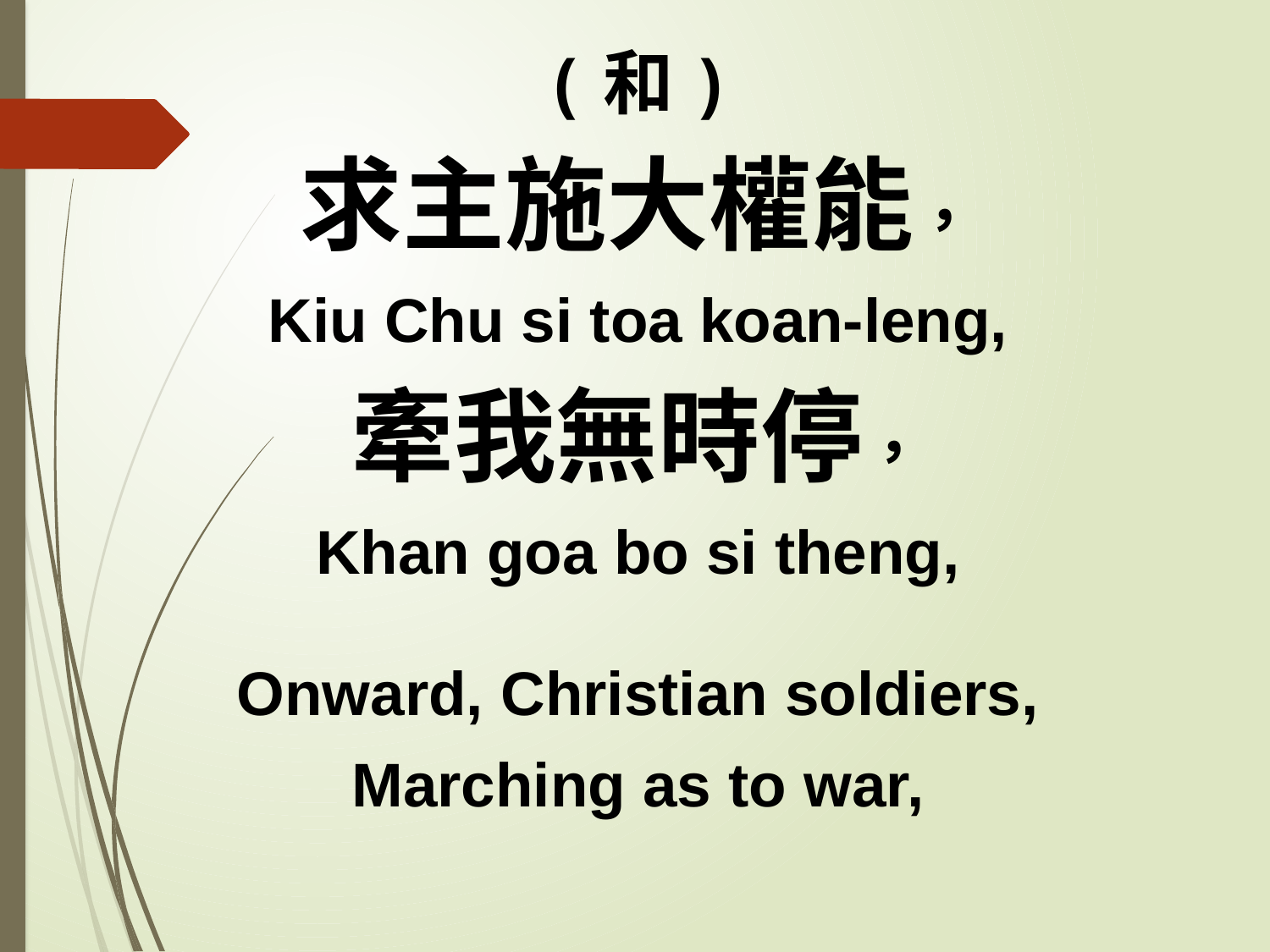

(和)
求主施大權能，
Kiu Chu si toa koan-leng,
牽我無時停，
Khan goa bo si theng,

Onward, Christian soldiers,
Marching as to war,